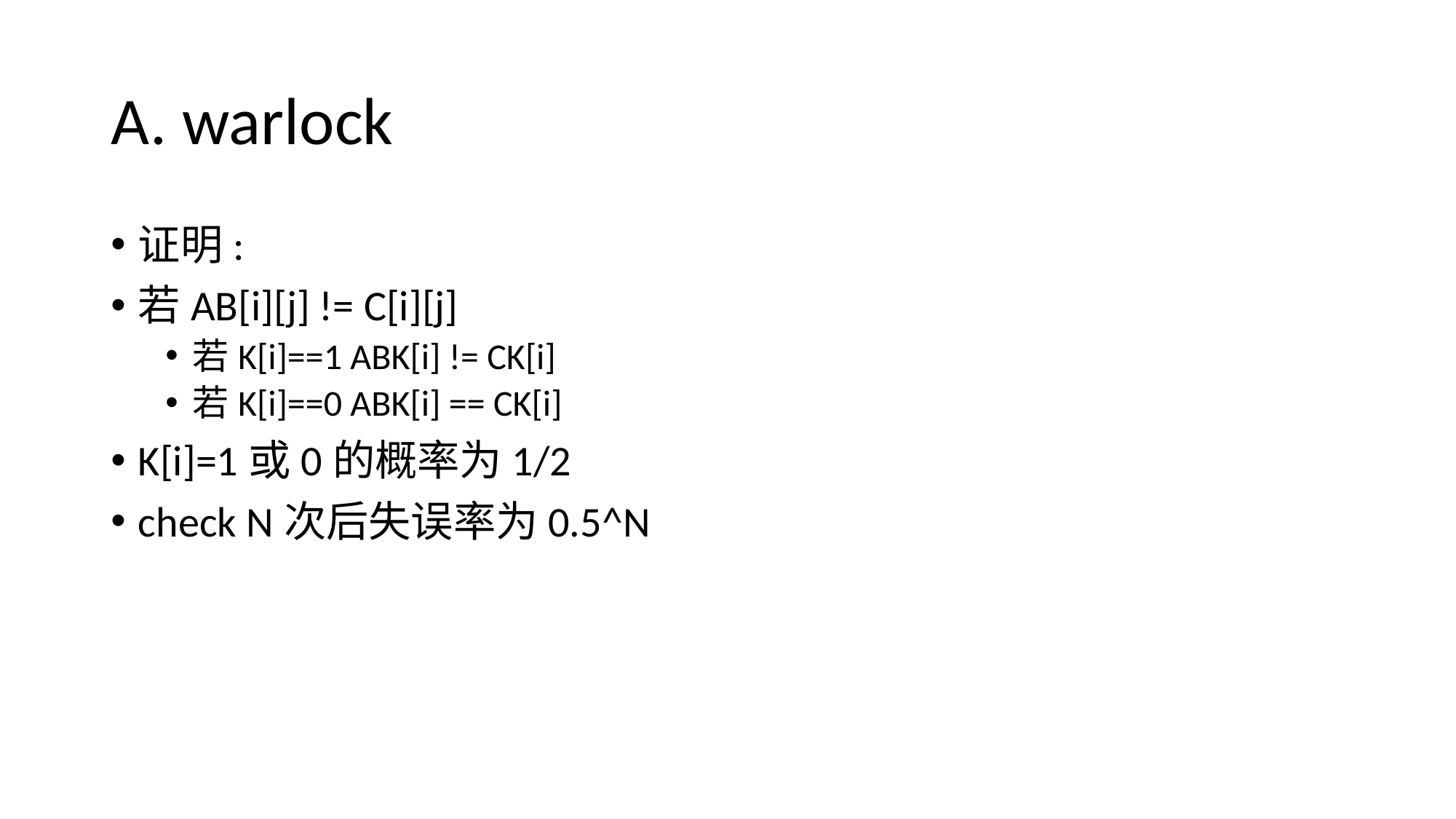

# A. warlock
证明:
若AB[i][j] != C[i][j]
若K[i]==1 ABK[i] != CK[i]
若K[i]==0 ABK[i] == CK[i]
K[i]=1或0的概率为1/2
check N次后失误率为0.5^N